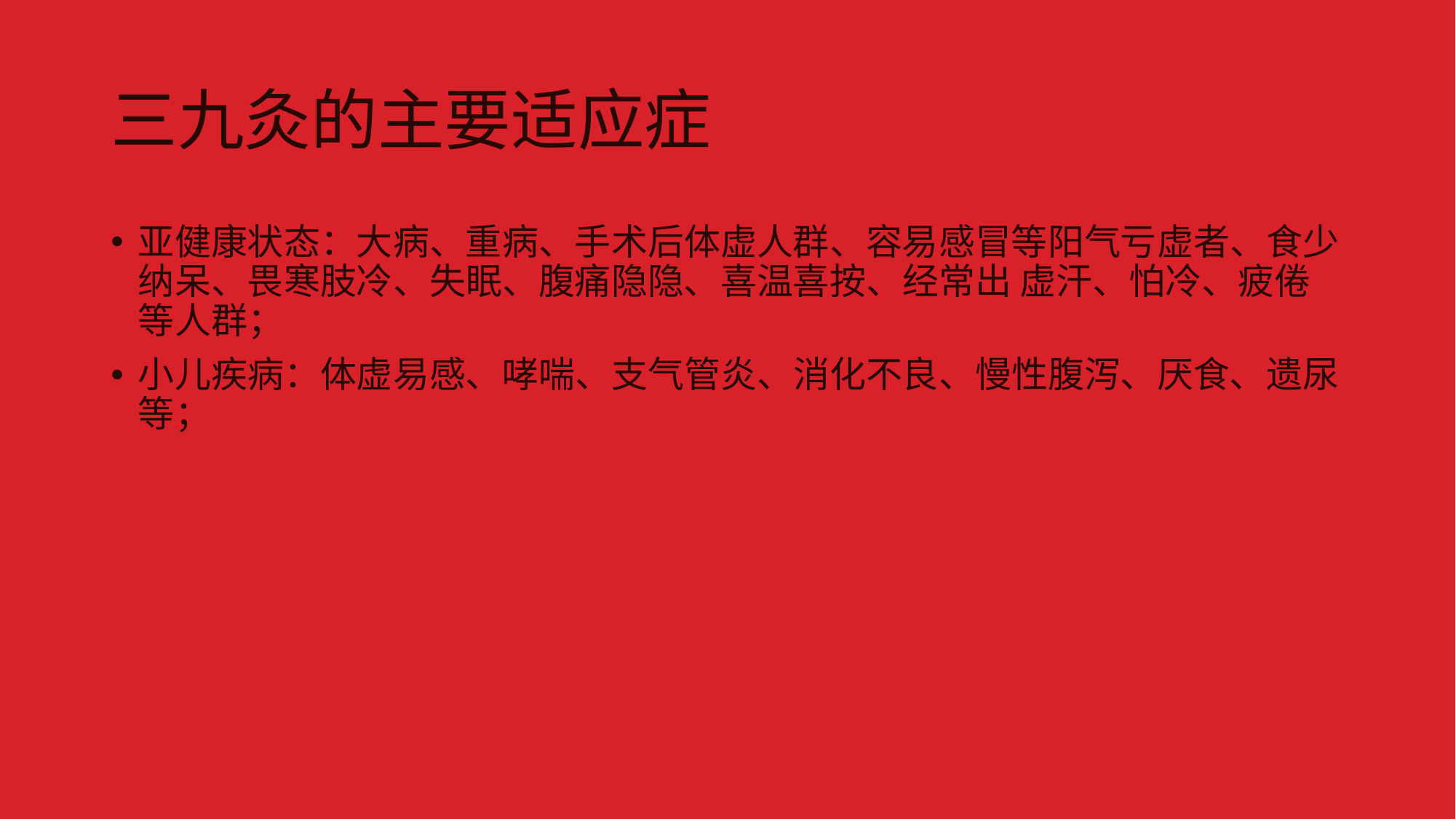

# 三九灸的主要适应症
亚健康状态：大病、重病、手术后体虚人群、容易感冒等阳气亏虚者、食少纳呆、畏寒肢冷、失眠、腹痛隐隐、喜温喜按、经常出 虚汗、怕冷、疲倦等人群；
小儿疾病：体虚易感、哮喘、支气管炎、消化不良、慢性腹泻、厌食、遗尿等；